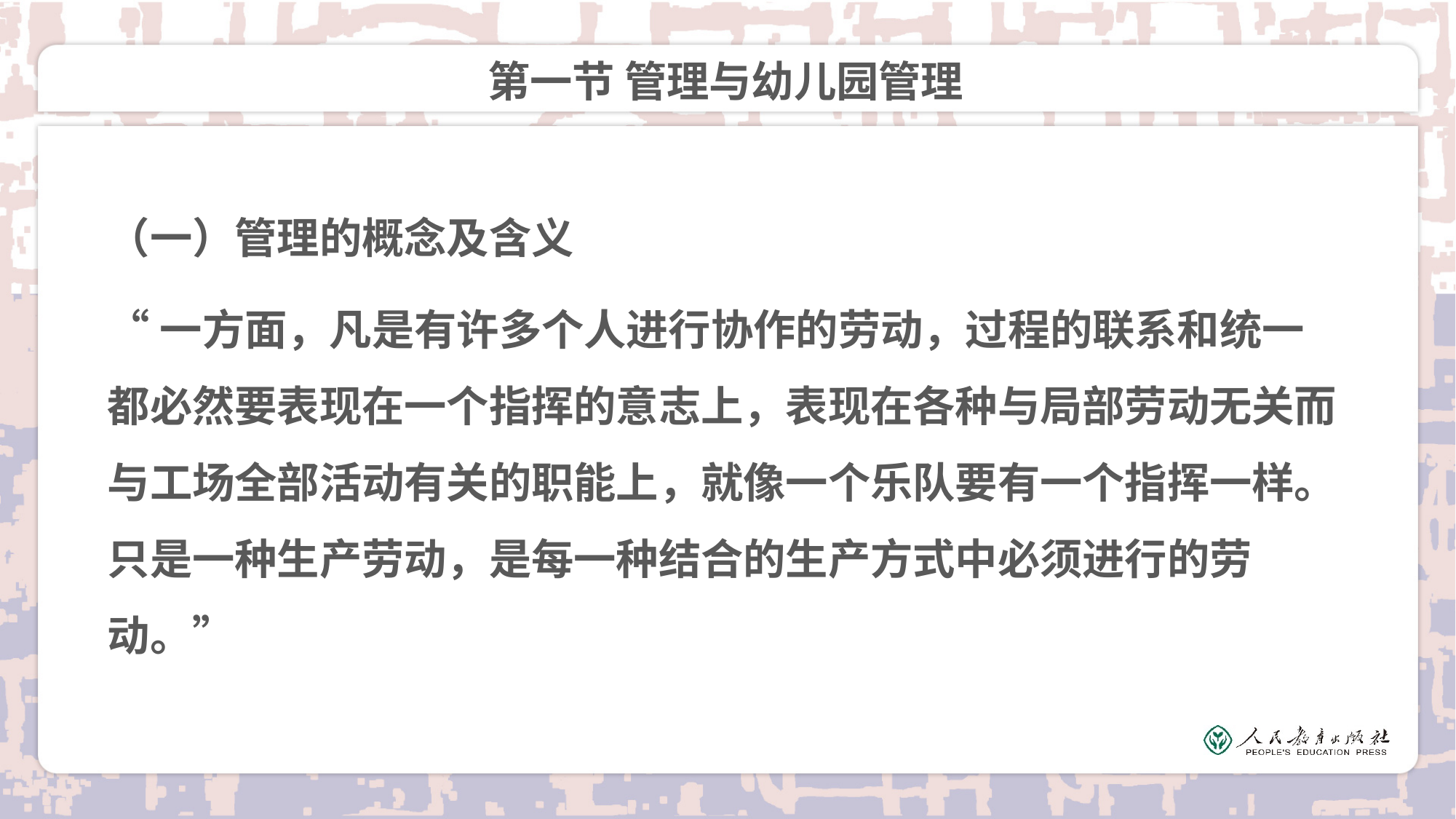

# 第一节 管理与幼儿园管理
（一）管理的概念及含义
“一方面，凡是有许多个人进行协作的劳动，过程的联系和统一都必然要表现在一个指挥的意志上，表现在各种与局部劳动无关而与工场全部活动有关的职能上，就像一个乐队要有一个指挥一样。只是一种生产劳动，是每一种结合的生产方式中必须进行的劳动。”